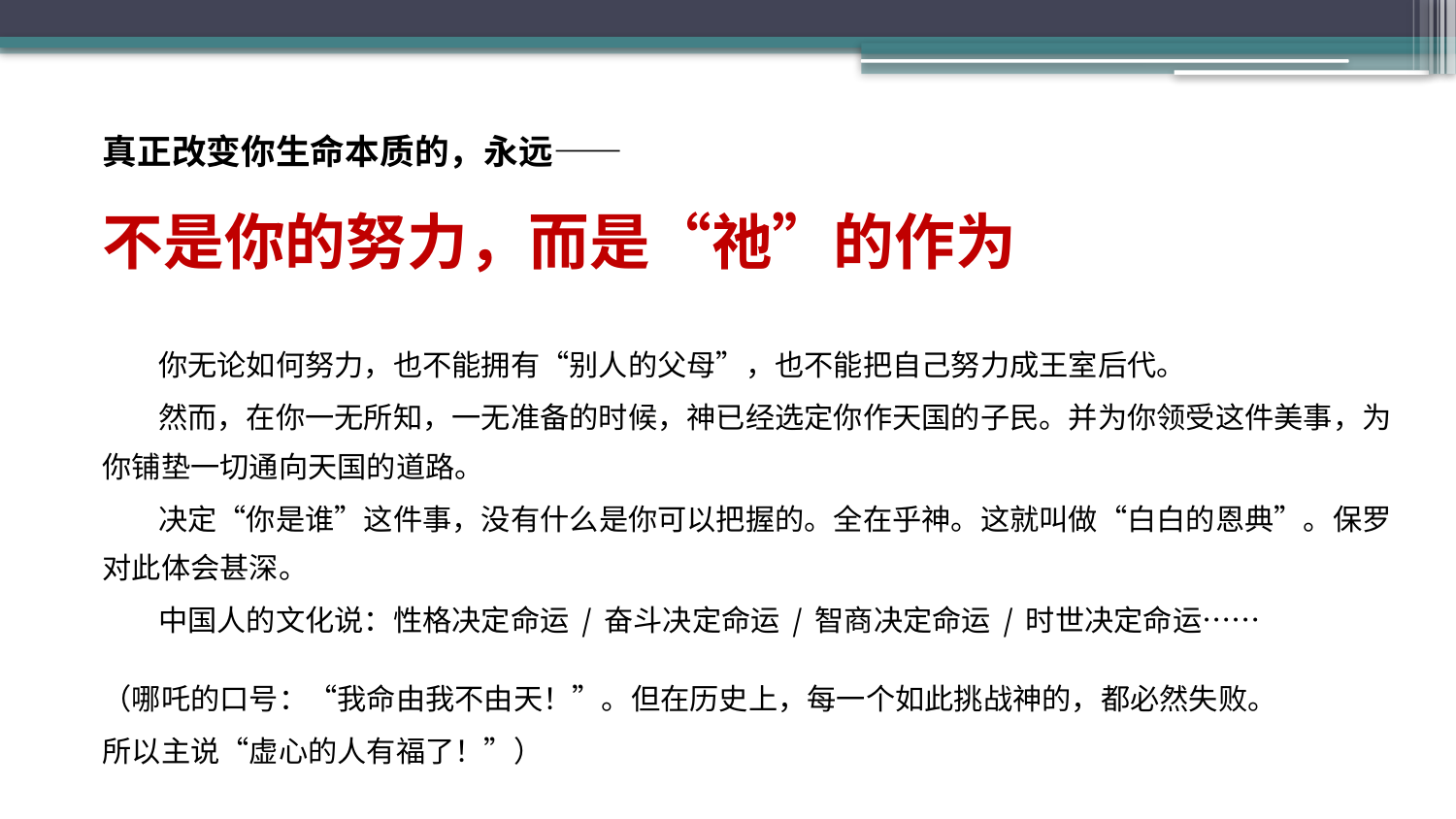

真正改变你生命本质的，永远——
不是你的努力，而是“祂”的作为

        你无论如何努力，也不能拥有“别人的父母”，也不能把自己努力成王室后代。
        然而，在你一无所知，一无准备的时候，神已经选定你作天国的子民。并为你领受这件美事，为你铺垫一切通向天国的道路。
        决定“你是谁”这件事，没有什么是你可以把握的。全在乎神。这就叫做“白白的恩典”。保罗对此体会甚深。
        中国人的文化说：性格决定命运 / 奋斗决定命运 / 智商决定命运 / 时世决定命运……

（哪吒的口号：“我命由我不由天！”。但在历史上，每一个如此挑战神的，都必然失败。
所以主说“虚心的人有福了！”）